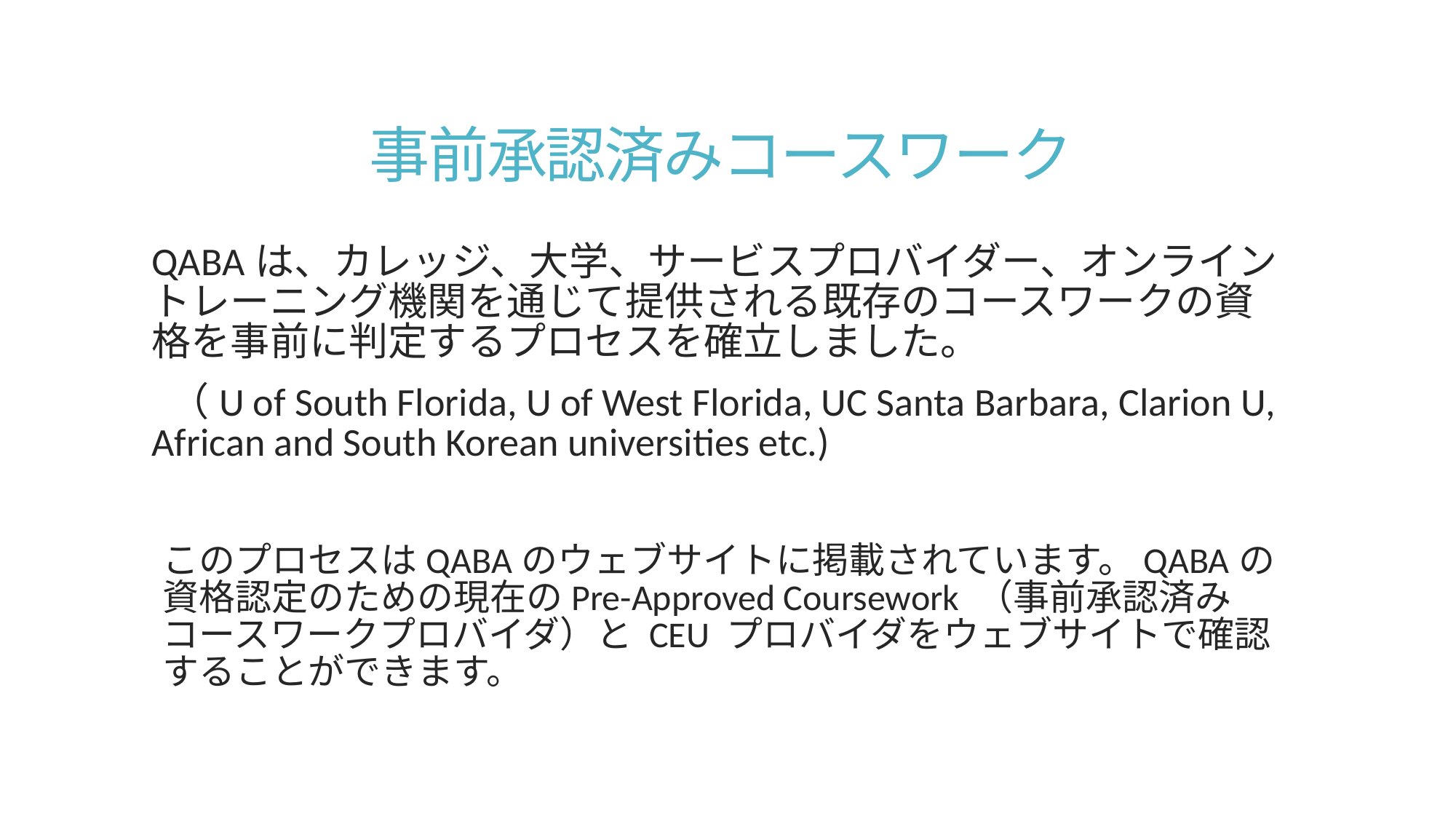

# 事前承認済みコースワーク
QABAは、カレッジ、大学、サービスプロバイダー、オンライントレーニング機関を通じて提供される既存のコースワークの資格を事前に判定するプロセスを確立しました。
 （U of South Florida, U of West Florida, UC Santa Barbara, Clarion U, African and South Korean universities etc.)

このプロセスはQABAのウェブサイトに掲載されています。QABAの資格認定のための現在のPre-Approved Coursework （事前承認済みコースワークプロバイダ）と CEU プロバイダをウェブサイトで確認することができます。